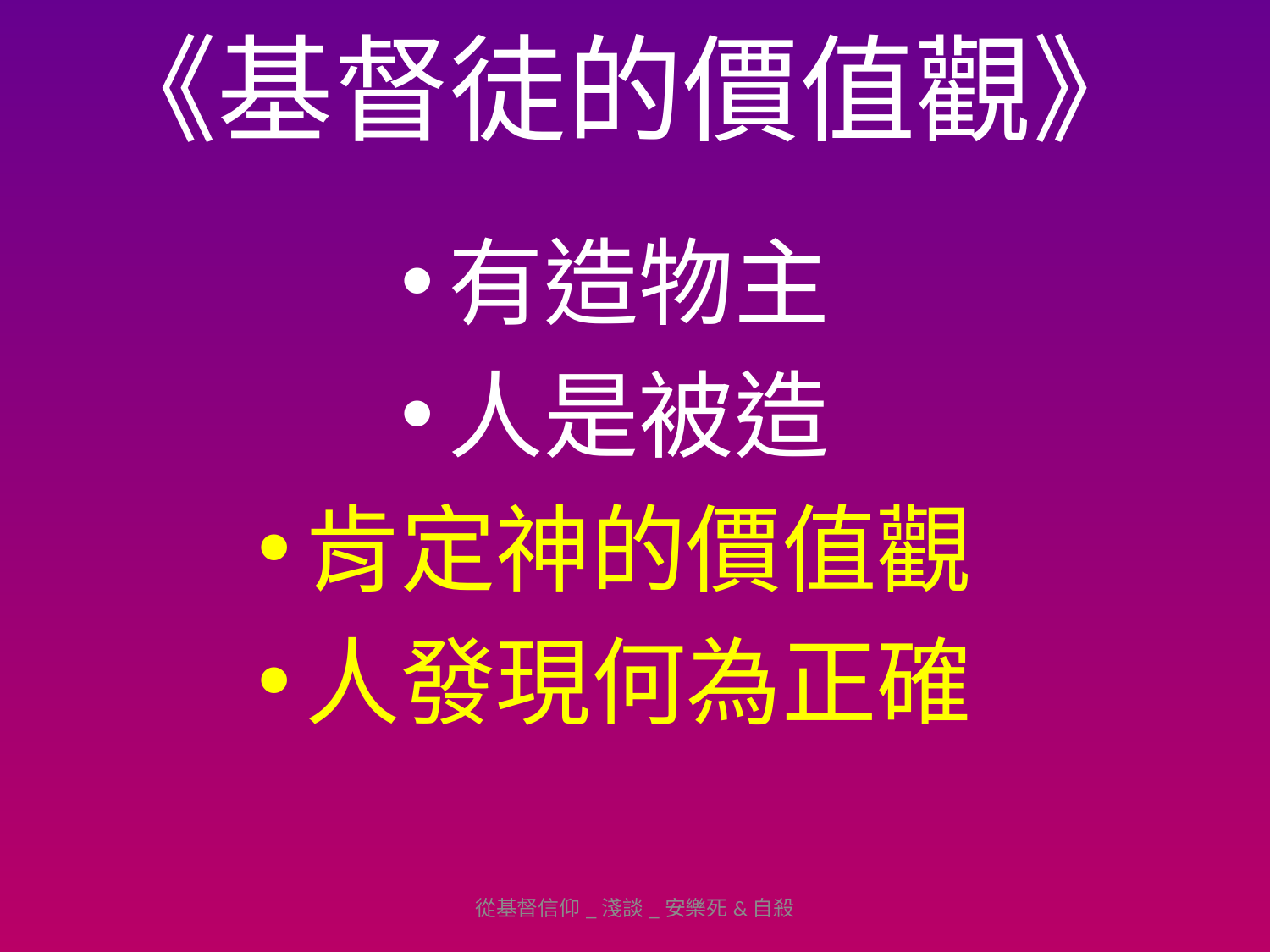

# 《基督徒的價值觀》
有造物主
人是被造
肯定神的價值觀
人發現何為正確
從基督信仰_淺談_安樂死&自殺